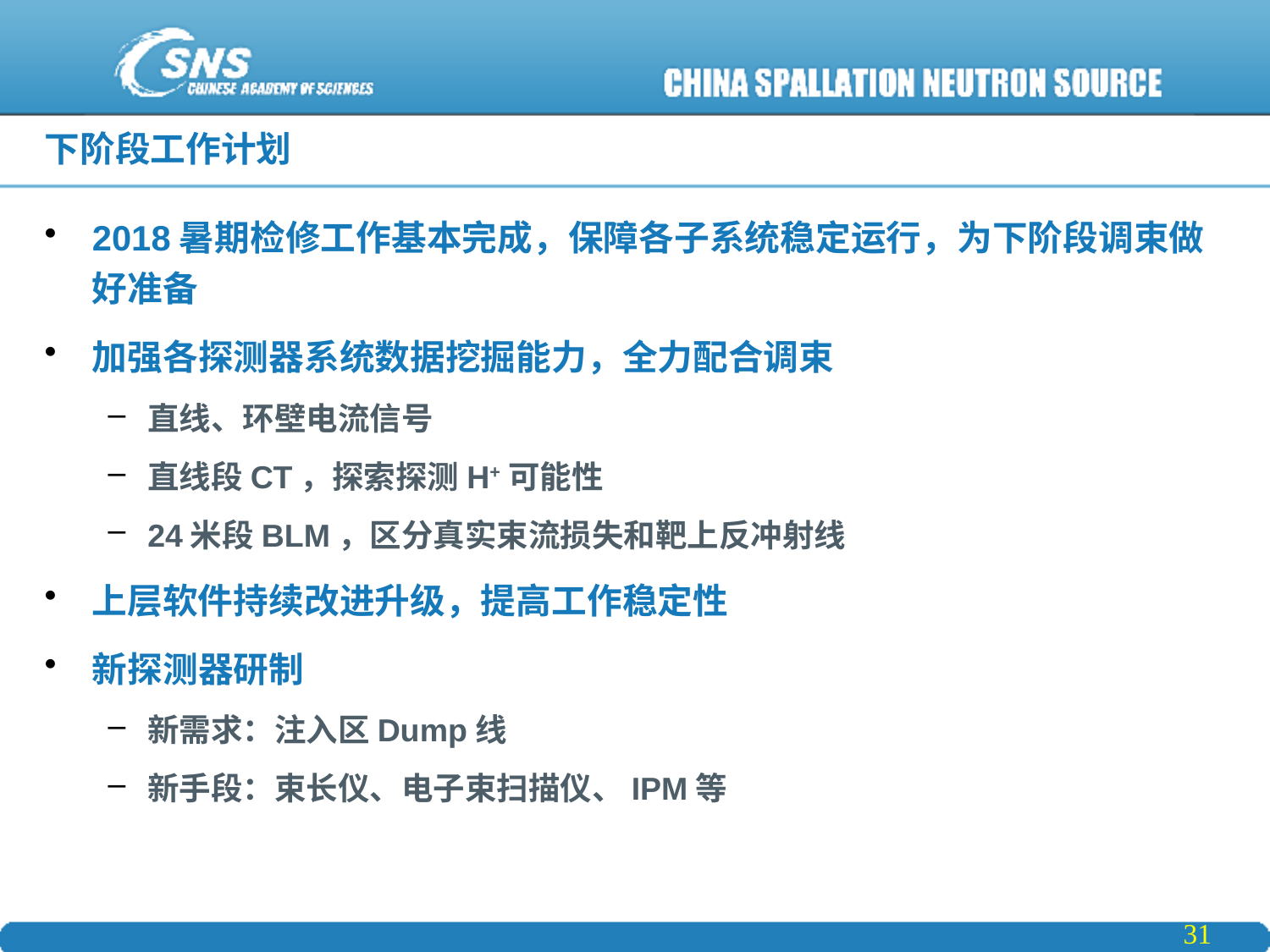

# 下阶段工作计划
2018暑期检修工作基本完成，保障各子系统稳定运行，为下阶段调束做好准备
加强各探测器系统数据挖掘能力，全力配合调束
直线、环壁电流信号
直线段CT，探索探测H+可能性
24米段BLM，区分真实束流损失和靶上反冲射线
上层软件持续改进升级，提高工作稳定性
新探测器研制
新需求：注入区Dump线
新手段：束长仪、电子束扫描仪、IPM等